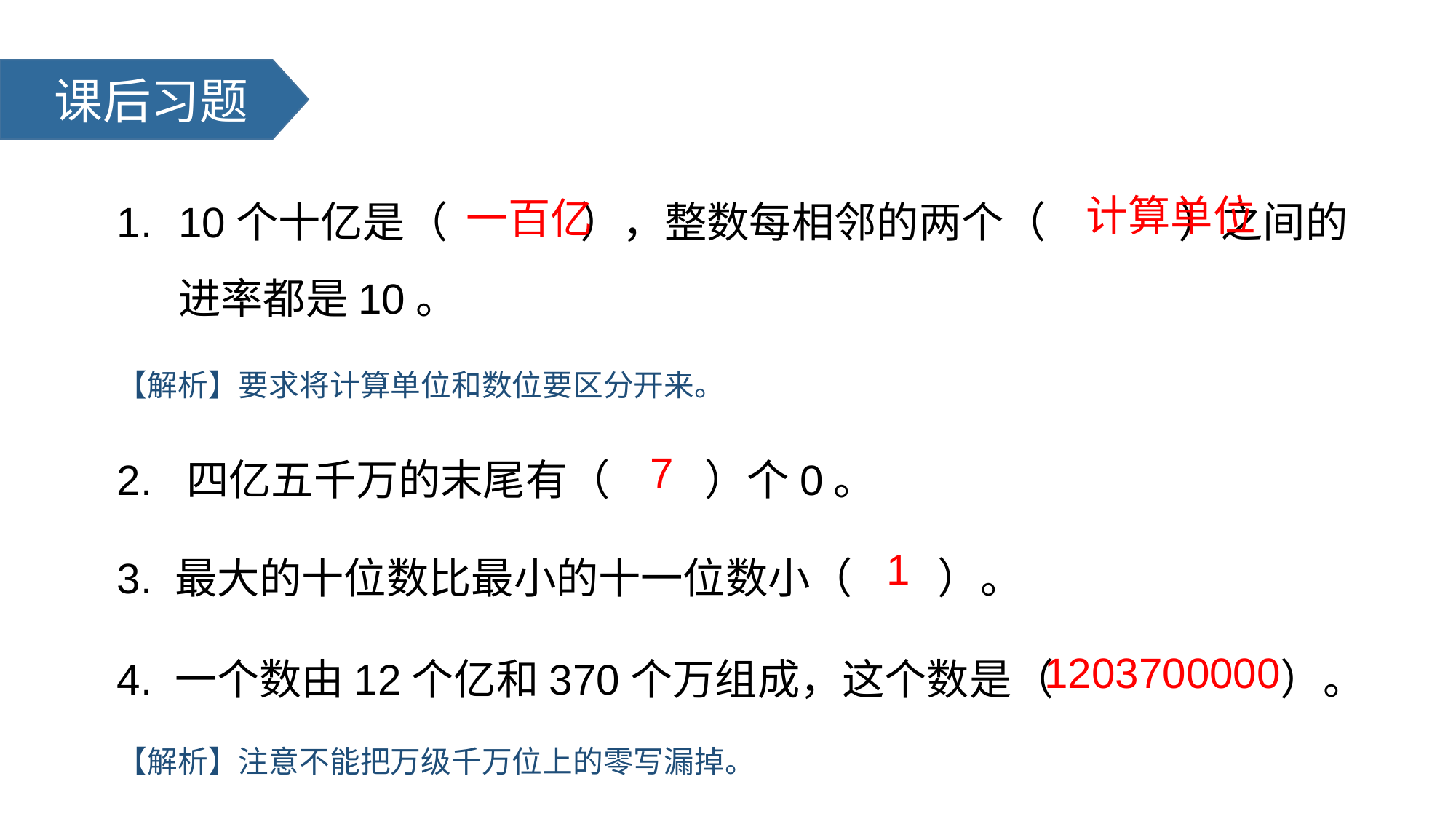

课后习题
10个十亿是（              ），整数每相邻的两个（              ）之间的进率都是10。
计算单位
一百亿
【解析】要求将计算单位和数位要区分开来。
2.  四亿五千万的末尾有（          ）个0。
7
3. 最大的十位数比最小的十一位数小（         ）。
1
4. 一个数由12个亿和370个万组成，这个数是（                        ）。
1203700000
【解析】注意不能把万级千万位上的零写漏掉。